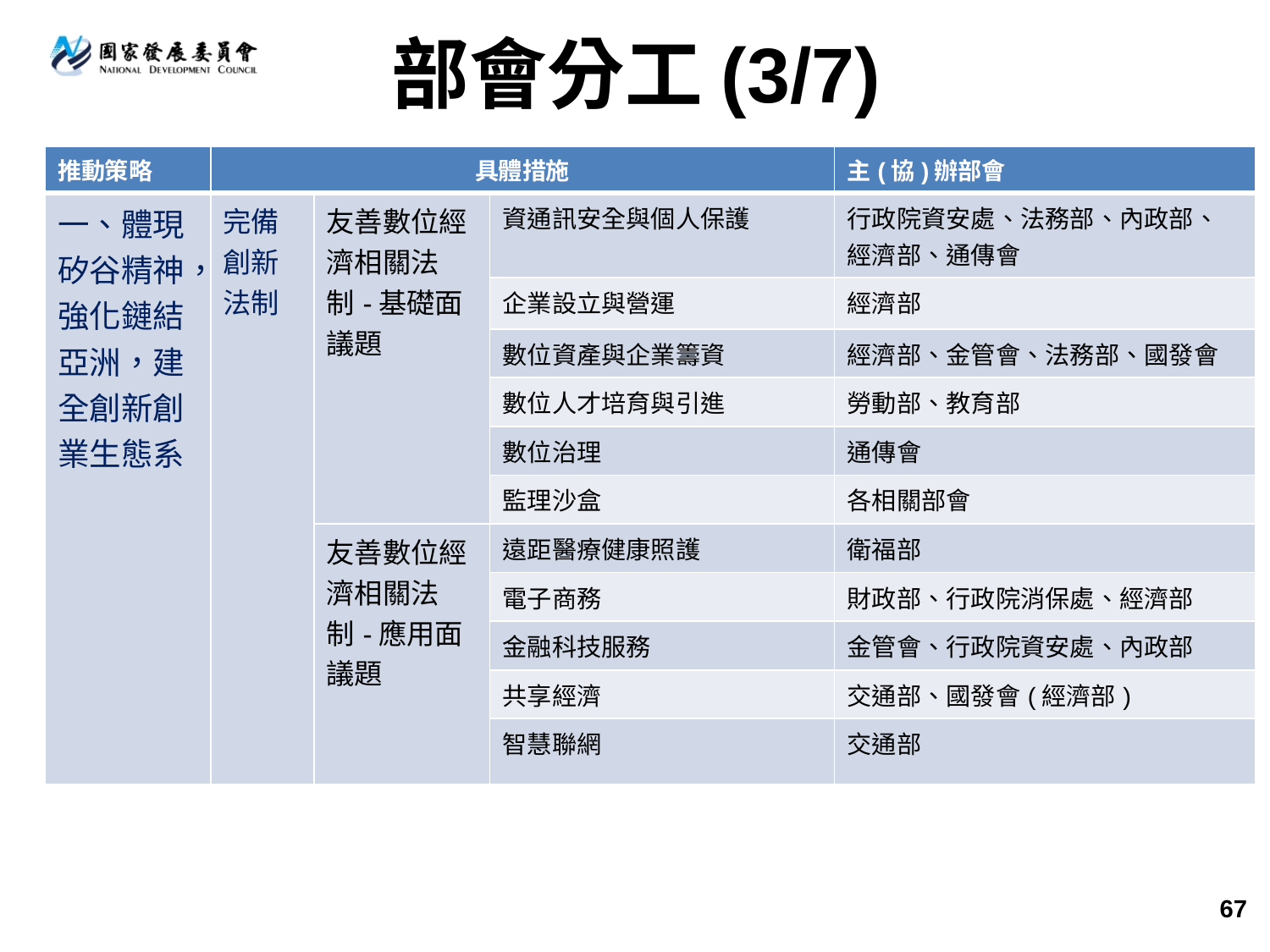

# 部會分工(3/7)
| 推動策略 | 具體措施 |  |  | 主(協)辦部會 |
| --- | --- | --- | --- | --- |
| 一、體現矽谷精神，強化鏈結亞洲，建全創新創業生態系 | 完備創新法制 | 友善數位經濟相關法制-基礎面議題 | 資通訊安全與個人保護 | 行政院資安處、法務部、內政部、經濟部、通傳會 |
|  |  |  | 企業設立與營運 | 經濟部 |
|  |  |  | 數位資產與企業籌資 | 經濟部、金管會、法務部、國發會 |
|  |  |  | 數位人才培育與引進 | 勞動部、教育部 |
|  |  |  | 數位治理 | 通傳會 |
|  |  |  | 監理沙盒 | 各相關部會 |
|  |  | 友善數位經濟相關法制-應用面議題 | 遠距醫療健康照護 | 衛福部 |
|  |  |  | 電子商務 | 財政部、行政院消保處、經濟部 |
|  |  |  | 金融科技服務 | 金管會、行政院資安處、內政部 |
|  |  |  | 共享經濟 | 交通部、國發會(經濟部) |
|  |  |  | 智慧聯網 | 交通部 |
67